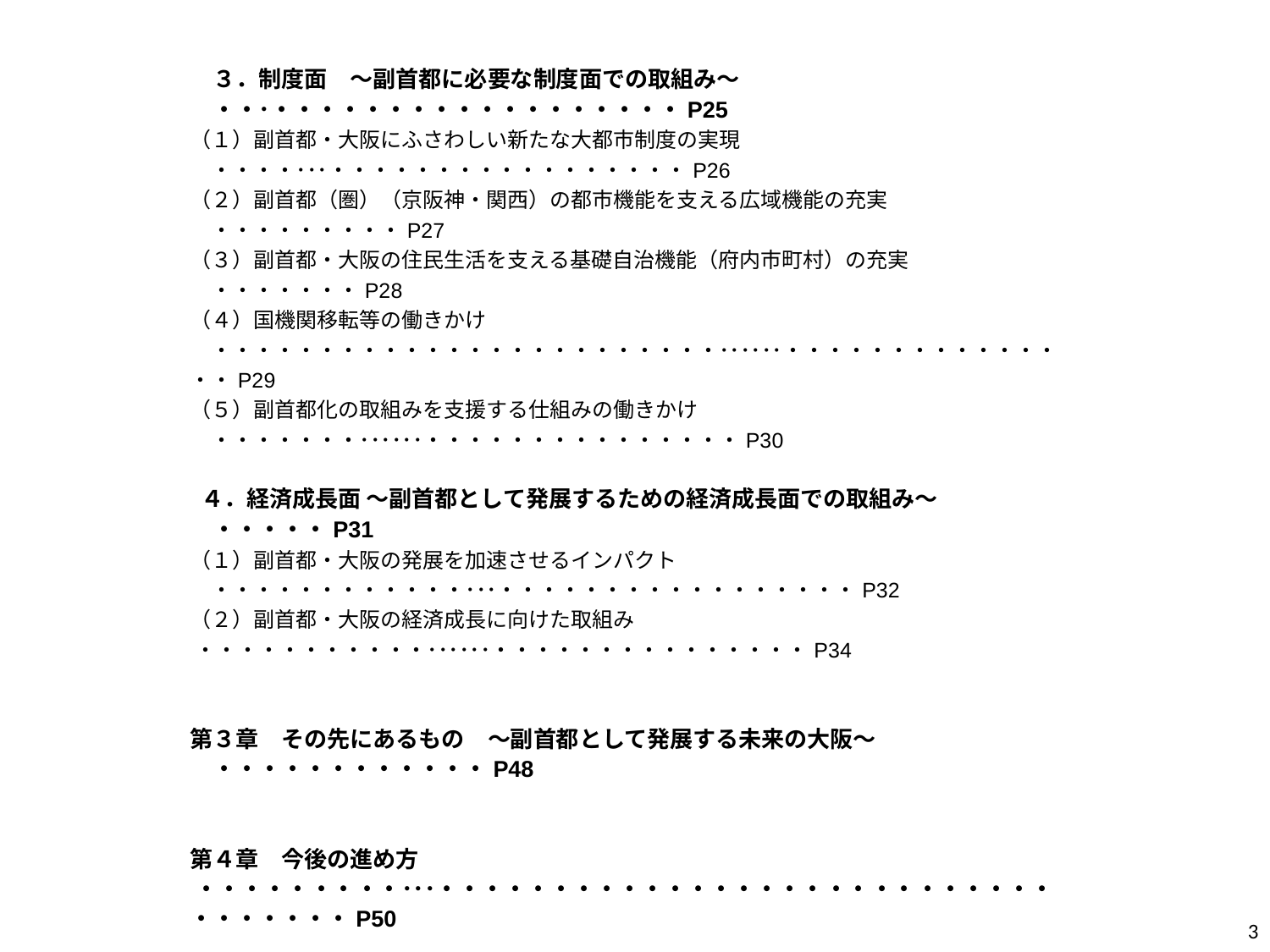

３．制度面　～副首都に必要な制度面での取組み～　・・･・・・・・・・・・・・・・・・・・・P25
（１）副首都・大阪にふさわしい新たな大都市制度の実現　・・・・･･･・・・・・・・・・・・・・・・・・P26
（２）副首都（圏）（京阪神・関西）の都市機能を支える広域機能の充実　・・・・・・・・・P27
（３）副首都・大阪の住民生活を支える基礎自治機能（府内市町村）の充実　・・・・・・・P28
（４）国機関移転等の働きかけ 　・・・・・・・・・・・・・・・・・・・・・・・・･･････・・・・・・・・・・・・・・・P29
（５）副首都化の取組みを支援する仕組みの働きかけ　・・・・・・・･･････・・・・・・・・・・・・・・・P30

 ４．経済成長面 ～副首都として発展するための経済成長面での取組み～　・・・・・P31
（１）副首都・大阪の発展を加速させるインパクト　・・・・・・・・・・・・･･･・・・・・・・・・・・・・・・・・P32
（２）副首都・大阪の経済成長に向けた取組み　 ・・・・・・・・・・・･･････・・・・・・・・・・・・・・・P34

第３章　その先にあるもの　～副首都として発展する未来の大阪～　・・・・・・・・・・・・P48

第４章　今後の進め方　 ・・・・・・・・・･･･・・・・・・・・・・・・・・・・・・・・・・・・・・・・・・・・・・P50

3